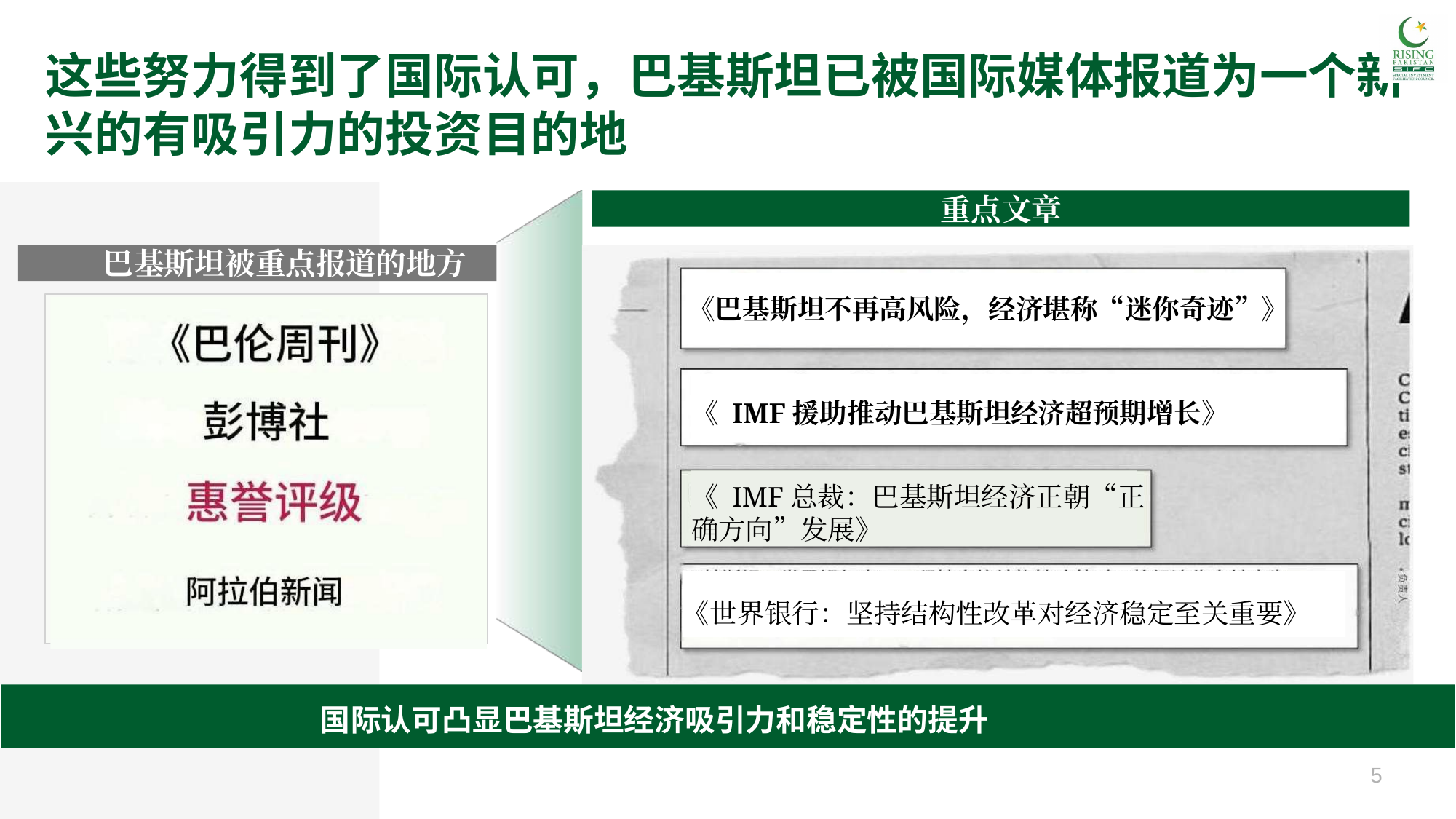

# 这些努力得到了国际认可，巴基斯坦已被国际媒体报道为一个新兴的有吸引力的投资目的地

重点文章

巴基斯坦被重点报道的地方

《巴基斯坦不再高风险，经济堪称“迷你奇迹”》

《 IMF援助推动巴基斯坦经济超预期增长》

《 IMF总裁：巴基斯坦经济正朝“正
确方向”发展》

《世界银行：坚持结构性改革对经济稳定至关重要》

国际认可凸显巴基斯坦经济吸引力和稳定性的提升

5